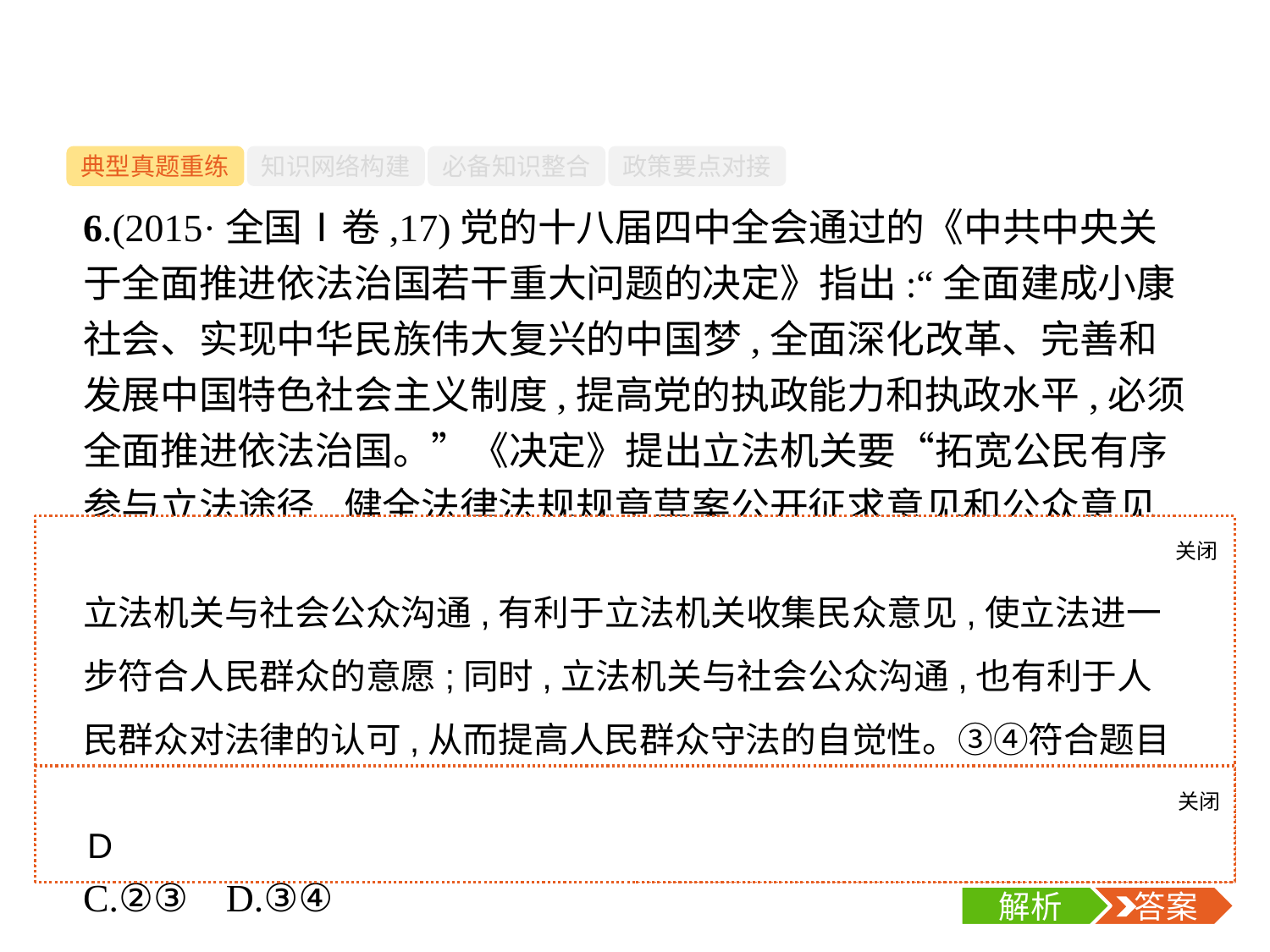

-8-
典型真题重练
知识网络构建
必备知识整合
政策要点对接
6.(2015·全国Ⅰ卷,17)党的十八届四中全会通过的《中共中央关于全面推进依法治国若干重大问题的决定》指出:“全面建成小康社会、实现中华民族伟大复兴的中国梦,全面深化改革、完善和发展中国特色社会主义制度,提高党的执政能力和执政水平,必须全面推进依法治国。”《决定》提出立法机关要“拓宽公民有序参与立法途径,健全法律法规规章草案公开征求意见和公众意见采纳情况反馈机制,广泛凝聚社会共识”。健全立法机关和社会公众沟通机制的作用在于(　　)
①明确立法权力边界,防止部门利益法律化　②完善立法体制,保障公民政治权利的实现　③使法律更好地体现民意,提高法律权威　④促进公民提高法律意识,自觉遵法守法
A.①②	B.①④
C.②③	D.③④

关闭
解析

立法机关与社会公众沟通,有利于立法机关收集民众意见,使立法进一步符合人民群众的意愿;同时,立法机关与社会公众沟通,也有利于人民群众对法律的认可,从而提高人民群众守法的自觉性。③④符合题目要求。①②中的内容与题目中“立法机关与社会公众沟通”的要求无关。

关闭
解析
  答案

D
解析
  答案